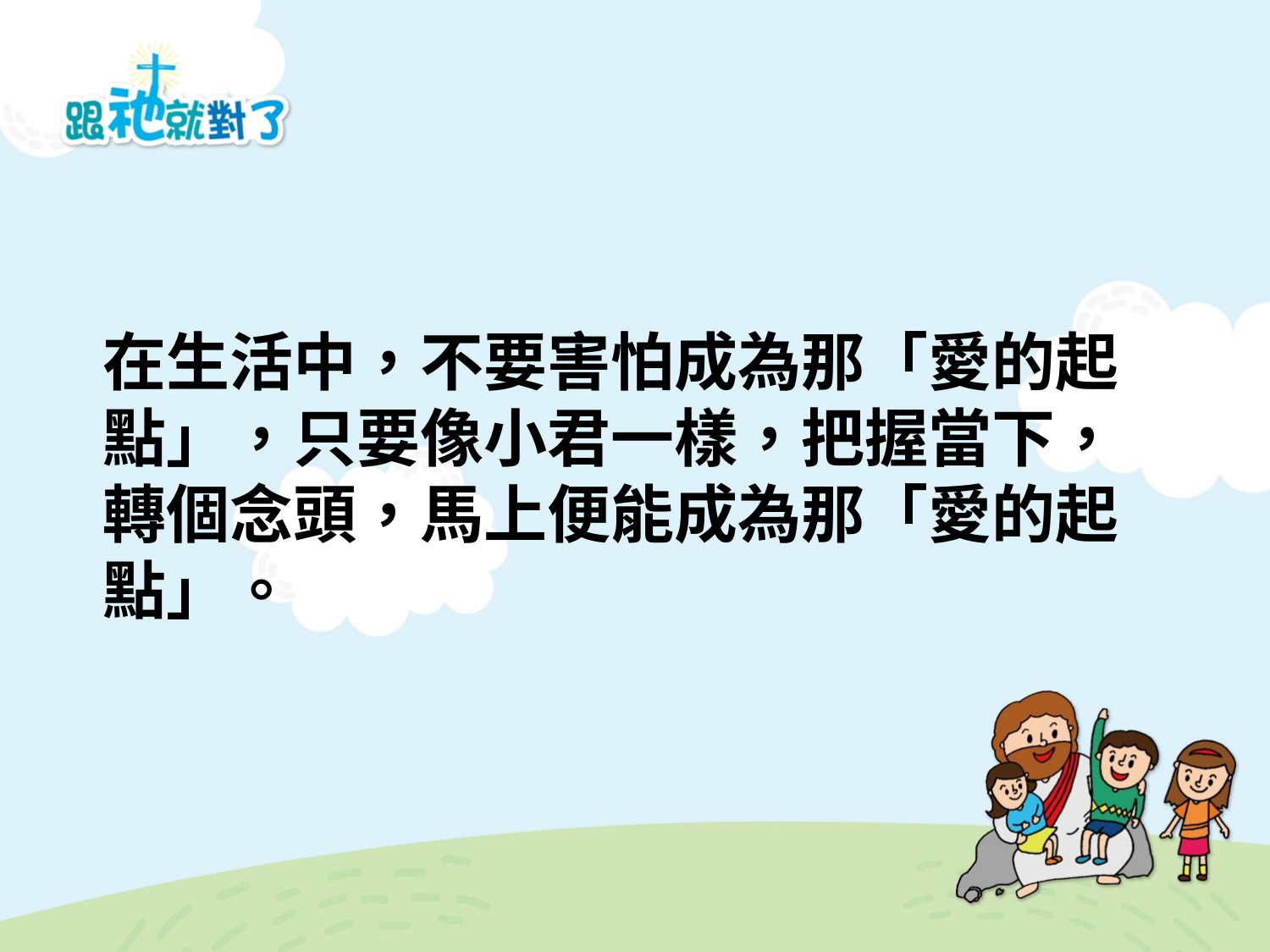

在生活中，不要害怕成為那「愛的起點」，只要像小君一樣，把握當下，轉個念頭，馬上便能成為那「愛的起點」。